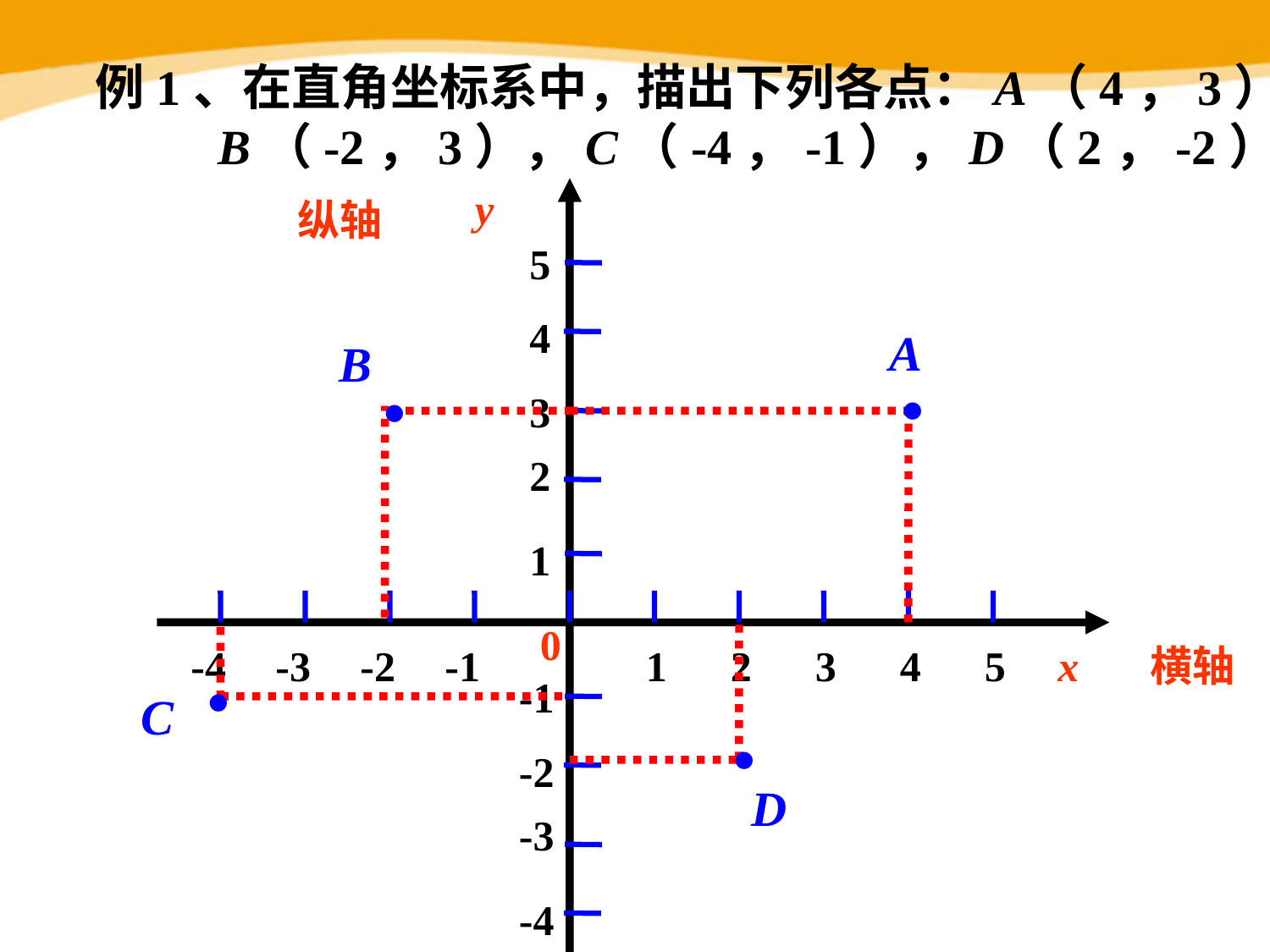

例1、在直角坐标系中，描出下列各点：A（4，3），
          B（-2，3），C（-4，-1），D（2，-2）。
y
纵轴

5

4
3

2
1

-1

-2
-3

-4
A
·
B
·

-4
-3
-2
-1
1
2
3
4
5
0

·
C
x
横轴
·
D